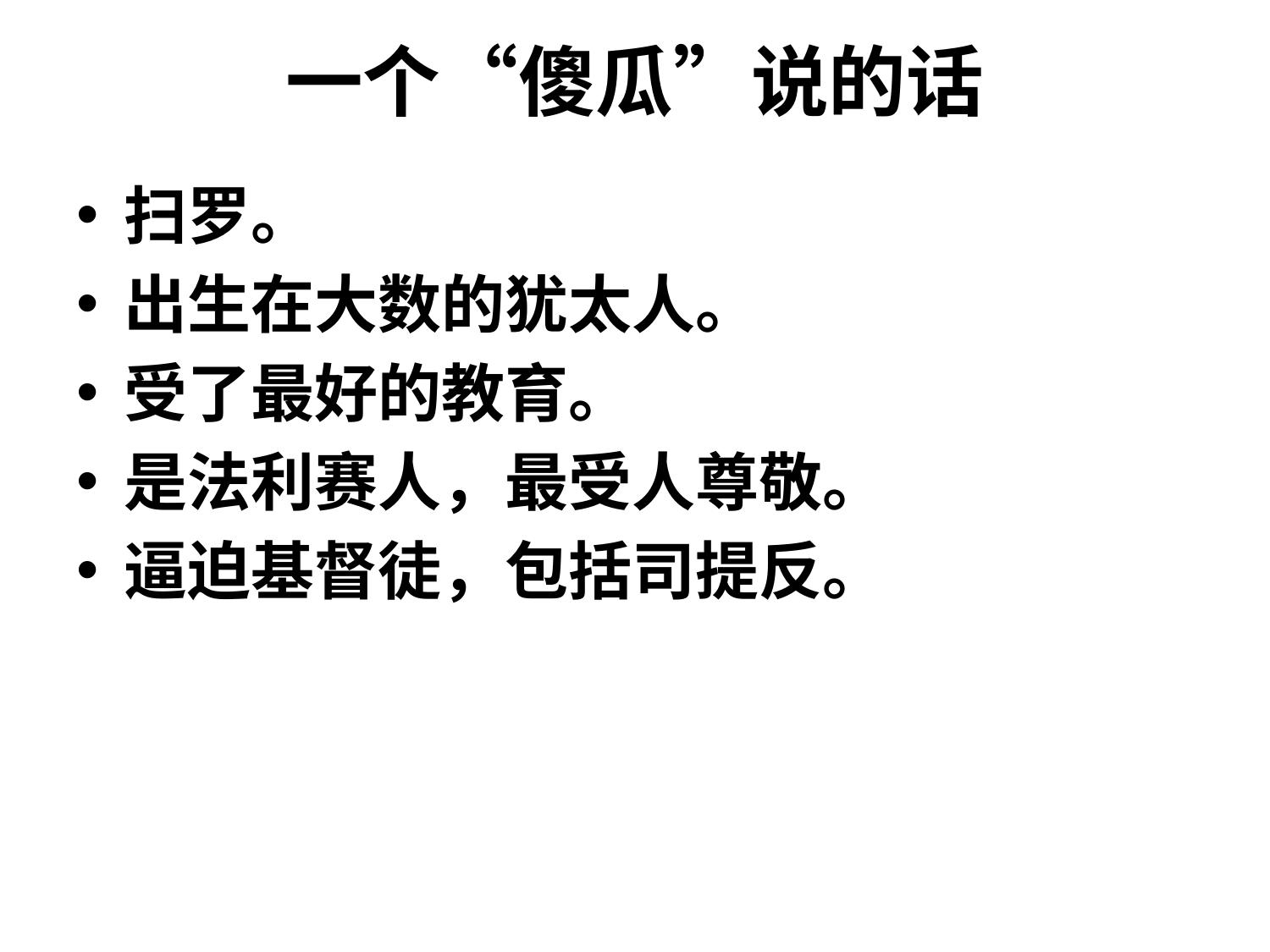

# 一个“傻瓜”说的话
扫罗。
出生在大数的犹太人。
受了最好的教育。
是法利赛人，最受人尊敬。
逼迫基督徒，包括司提反。